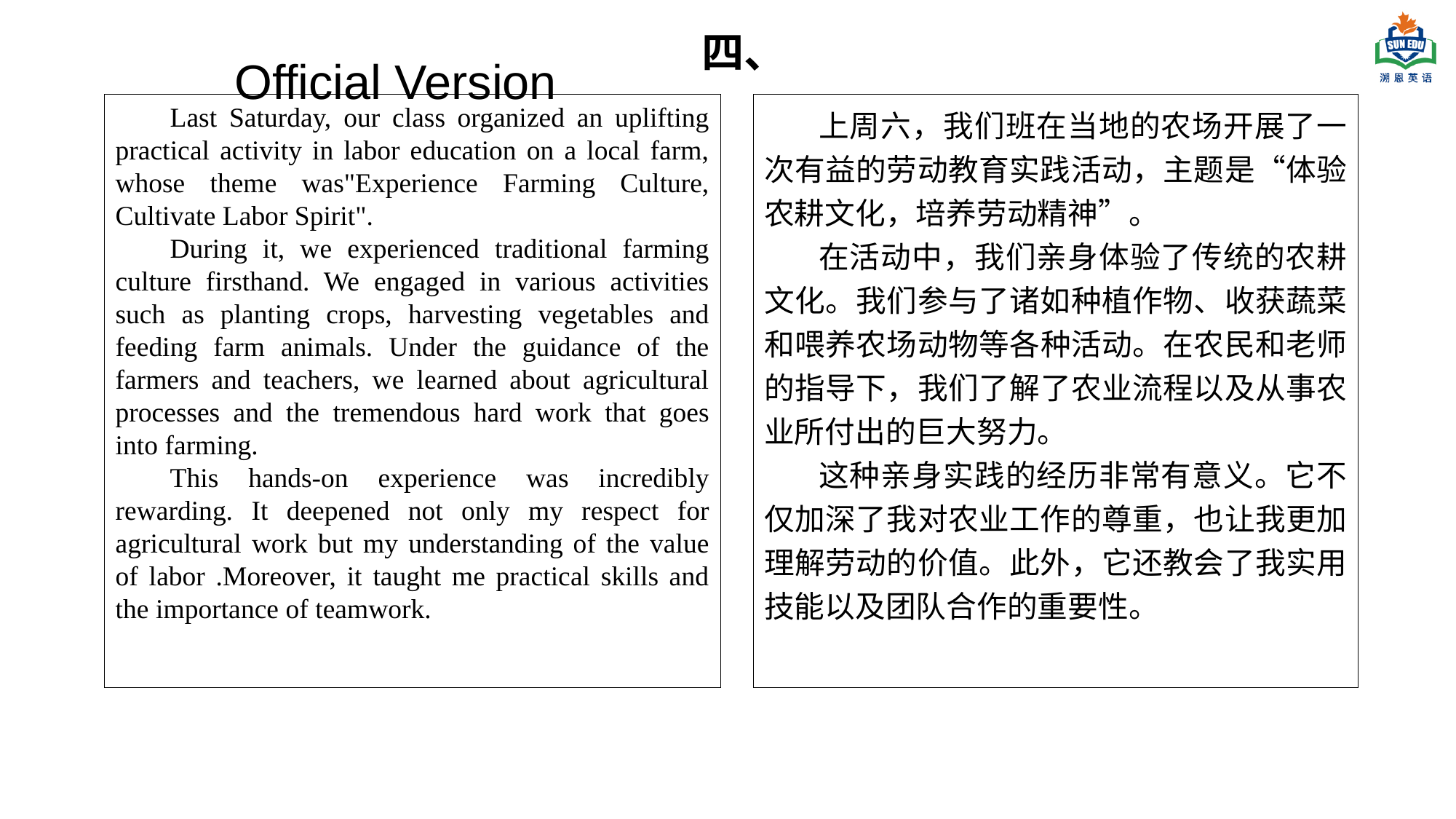

四、
Official Version
Last Saturday, our class organized an uplifting practical activity in labor education on a local farm, whose theme was"Experience Farming Culture, Cultivate Labor Spirit".
During it, we experienced traditional farming culture firsthand. We engaged in various activities such as planting crops, harvesting vegetables and feeding farm animals. Under the guidance of the farmers and teachers, we learned about agricultural processes and the tremendous hard work that goes into farming.
This hands-on experience was incredibly rewarding. It deepened not only my respect for agricultural work but my understanding of the value of labor .Moreover, it taught me practical skills and the importance of teamwork.
上周六，我们班在当地的农场开展了一次有益的劳动教育实践活动，主题是“体验农耕文化，培养劳动精神”。
在活动中，我们亲身体验了传统的农耕文化。我们参与了诸如种植作物、收获蔬菜和喂养农场动物等各种活动。在农民和老师的指导下，我们了解了农业流程以及从事农业所付出的巨大努力。
这种亲身实践的经历非常有意义。它不仅加深了我对农业工作的尊重，也让我更加理解劳动的价值。此外，它还教会了我实用技能以及团队合作的重要性。